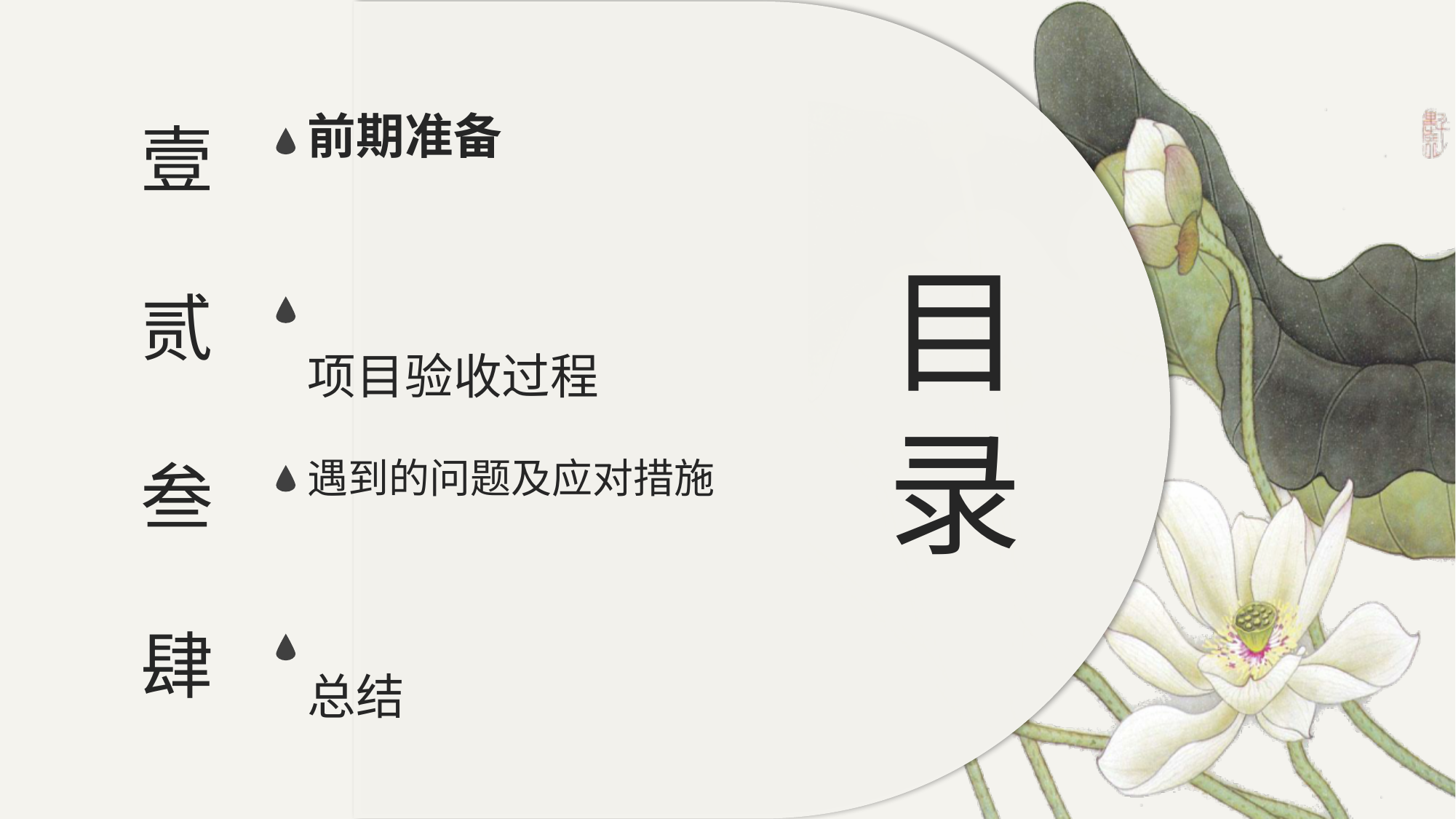

前期准备
壹

目
录
贰

项目验收过程

遇到的问题及应对措施
叁

肆

总结